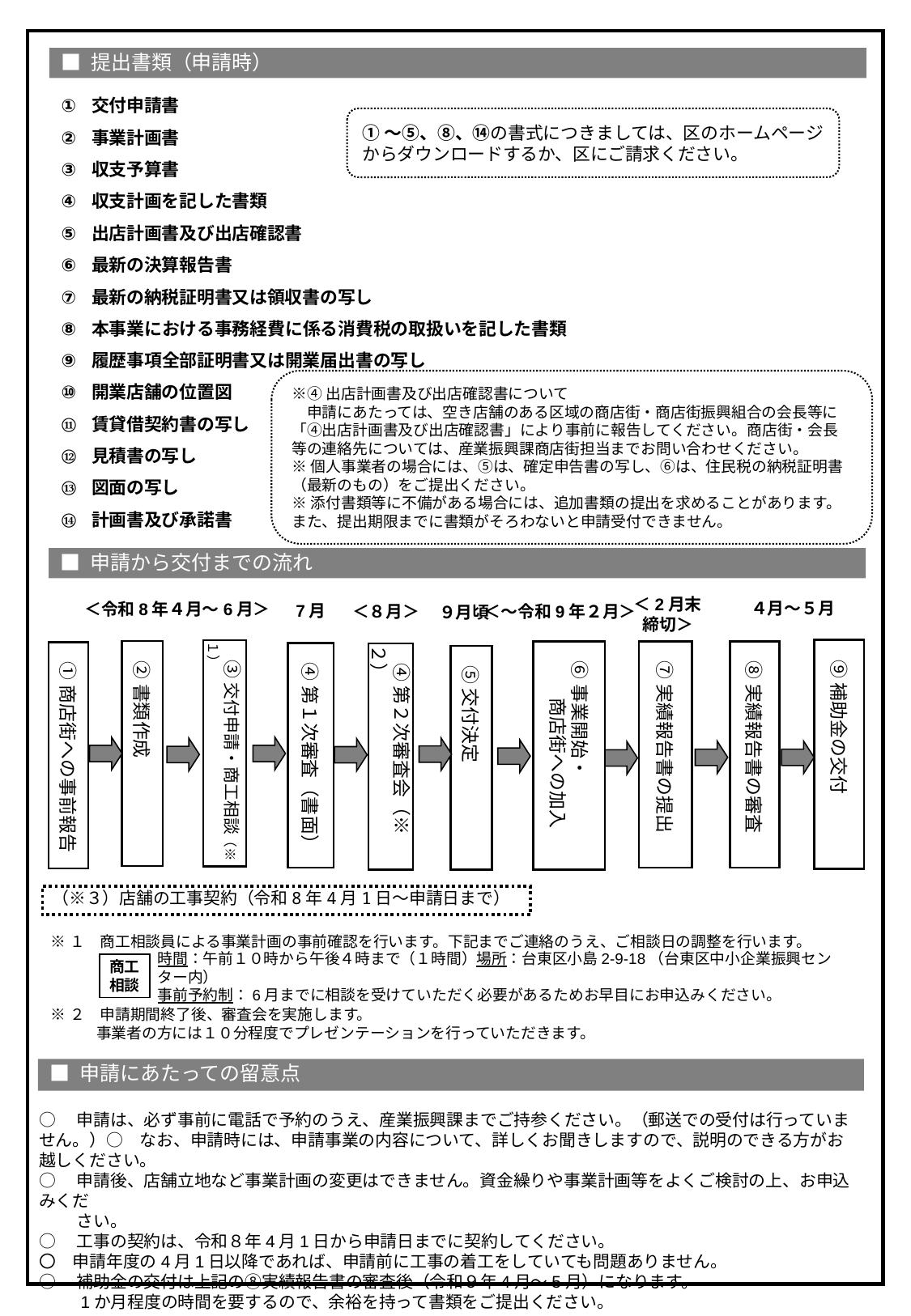

■ 提出書類（申請時）
交付申請書
事業計画書
収支予算書
収支計画を記した書類
出店計画書及び出店確認書
最新の決算報告書
最新の納税証明書又は領収書の写し
本事業における事務経費に係る消費税の取扱いを記した書類
履歴事項全部証明書又は開業届出書の写し
開業店舗の位置図
賃貸借契約書の写し
見積書の写し
図面の写し
計画書及び承諾書

①～⑤、⑧、⑭の書式につきましては、区のホームページからダウンロードするか、区にご請求ください。
※④出店計画書及び出店確認書について
　申請にあたっては、空き店舗のある区域の商店街・商店街振興組合の会長等に「④出店計画書及び出店確認書」により事前に報告してください。商店街・会長等の連絡先については、産業振興課商店街担当までお問い合わせください。
※個人事業者の場合には、⑤は、確定申告書の写し、⑥は、住民税の納税証明書（最新のもの）をご提出ください。
※添付書類等に不備がある場合には、追加書類の提出を求めることがあります。また、提出期限までに書類がそろわないと申請受付できません。
■ 申請から交付までの流れ
＜2月末締切＞
４月～５月
＜令和8年４月～6月＞
7月
＜８月＞
＜～令和9年２月＞
９月頃
⑨補助金の交付
③交付申請・商工相談（※１）
②書類作成
⑥事業開始・
　　商店街への加入
⑦実績報告書の提出
⑧実績報告書の審査
①商店街への事前報告
④第１次審査（書面）
④第２次審査会（※２）
⑤交付決定

（※３）店舗の工事契約（令和8年4月1日～申請日まで）
※１　商工相談員による事業計画の事前確認を行います。下記までご連絡のうえ、ご相談日の調整を行います。

※２　申請期間終了後、審査会を実施します。
　　　事業者の方には１０分程度でプレゼンテーションを行っていただきます。
商工
相談
時間：午前１０時から午後４時まで（１時間）場所：台東区小島2-9-18（台東区中小企業振興センター内）
事前予約制：6月までに相談を受けていただく必要があるためお早目にお申込みください。

■ 申請にあたっての留意点
○　申請は、必ず事前に電話で予約のうえ、産業振興課までご持参ください。（郵送での受付は行っていません。）○　なお、申請時には、申請事業の内容について、詳しくお聞きしますので、説明のできる方がお越しください。
○　申請後、店舗立地など事業計画の変更はできません。資金繰りや事業計画等をよくご検討の上、お申込みくだ
　　 さい。
○　工事の契約は、令和８年4月1日から申請日までに契約してください。
〇　申請年度の4月1日以降であれば、申請前に工事の着工をしていても問題ありません。
○　補助金の交付は上記の⑧実績報告書の審査後（令和９年4月～5月）になります。
　　 1か月程度の時間を要するので、余裕を持って書類をご提出ください。